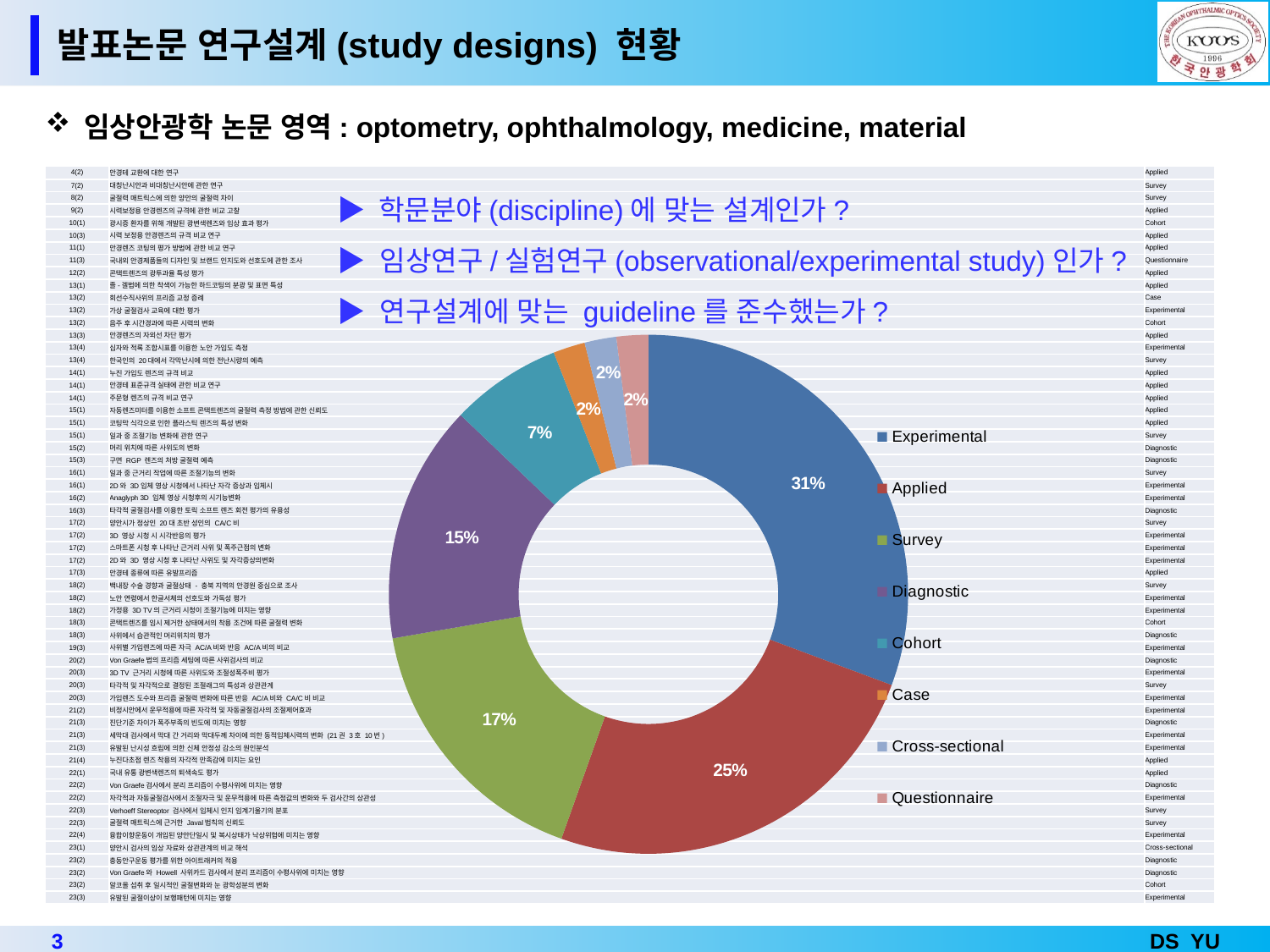

발표논문 연구설계(study designs) 현황
 임상안광학 논문 영역: optometry, ophthalmology, medicine, material
| 4(2) | 안경테 교환에 대한 연구 | Applied |
| --- | --- | --- |
| 7(2) | 대칭난시안과 비대칭난시안에 관한 연구 | Survey |
| 8(2) | 굴절력 매트릭스에 의한 양안의 굴절력 차이 | Survey |
| 9(2) | 시력보정용 안경렌즈의 규격에 관한 비교 고찰 | Applied |
| 10(1) | 광시증 환자를 위해 개발된 광변색렌즈와 임상 효과 평가 | Cohort |
| 10(3) | 시력 보정용 안경렌즈의 규격 비교 연구 | Applied |
| 11(1) | 안경렌즈 코팅의 평가 방법에 관한 비교 연구 | Applied |
| 11(3) | 국내외 안경제품들의 디자인 및 브랜드 인지도와 선호도에 관한 조사 | Questionnaire |
| 12(2) | 콘택트렌즈의 광투과율 특성 평가 | Applied |
| 13(1) | 졸-겔법에 의한 착색이 가능한 하드코팅의 분광 및 표면 특성 | Applied |
| 13(2) | 회선수직사위의 프리즘 교정 증례 | Case |
| 13(2) | 가상 굴절검사 교육에 대한 평가 | Experimental |
| 13(2) | 음주 후 시간경과에 따른 시력의 변화 | Cohort |
| 13(3) | 안경렌즈의 자외선 차단 평가 | Applied |
| 13(4) | 십자와 적록 조합시표를 이용한 노안 가입도 측정 | Experimental |
| 13(4) | 한국인의 20대에서 각막난시에 의한 전난시량의 예측 | Survey |
| 14(1) | 누진 가입도 렌즈의 규격 비교 | Applied |
| 14(1) | 안경테 표준규격 실태에 관한 비교 연구 | Applied |
| 14(1) | 주문형 렌즈의 규격 비교 연구 | Applied |
| 15(1) | 자동렌즈미터를 이용한 소프트 콘택트렌즈의 굴절력 측정 방법에 관한 신뢰도 | Applied |
| 15(1) | 코팅막 식각으로 인한 플라스틱 렌즈의 특성 변화 | Applied |
| 15(1) | 일과 중 조절기능 변화에 관한 연구 | Survey |
| 15(2) | 머리 위치에 따른 사위도의 변화 | Diagnostic |
| 15(3) | 구면 RGP 렌즈의 처방 굴절력 예측 | Diagnostic |
| 16(1) | 일과 중 근거리 작업에 따른 조절기능의 변화 | Survey |
| 16(1) | 2D와 3D입체 영상 시청에서 나타난 자각 증상과 입체시 | Experimental |
| 16(2) | Anaglyph 3D 입체 영상 시청후의 시기능변화 | Experimental |
| 16(3) | 타각적 굴절검사를 이용한 토릭 소프트 렌즈 회전 평가의 유용성 | Diagnostic |
| 17(2) | 양안시가 정상인 20대 초반 성인의 CA/C비 | Survey |
| 17(2) | 3D 영상 시청 시 시각반응의 평가 | Experimental |
| 17(2) | 스마트폰 시청 후 나타난 근거리 사위 및 폭주근점의 변화 | Experimental |
| 17(2) | 2D와 3D 영상 시청 후 나타난 사위도 및 자각증상의변화 | Experimental |
| 17(3) | 안경테 종류에 따른 유발프리즘 | Applied |
| 18(2) | 백내장 수술 경향과 굴절상태 - 충북 지역의 안경원 중심으로 조사 | Survey |
| 18(2) | 노안 연령에서 한글서체의 선호도와 가독성 평가 | Experimental |
| 18(2) | 가정용 3D TV의 근거리 시청이 조절기능에 미치는 영향 | Experimental |
| 18(3) | 콘택트렌즈를 임시 제거한 상태에서의 착용 조건에 따른 굴절력 변화 | Cohort |
| 18(3) | 사위에서 습관적인 머리위치의 평가 | Diagnostic |
| 19(3) | 사위별 가입렌즈에 따른 자극 AC/A비와 반응 AC/A비의 비교 | Experimental |
| 20(2) | Von Graefe법의 프리즘 세팅에 따른 사위검사의 비교 | Diagnostic |
| 20(3) | 3D TV 근거리 시청에 따른 사위도와 조절성폭주비 평가 | Experimental |
| 20(3) | 타각적 및 자각적으로 결정된 조절래그의 특성과 상관관계 | Survey |
| 20(3) | 가입렌즈 도수와 프리즘 굴절력 변화에 따른 반응 AC/A비와 CA/C비 비교 | Experimental |
| 21(2) | 비정시안에서 운무적용에 따른 자각적 및 자동굴절검사의 조절제어효과 | Experimental |
| 21(3) | 진단기준 차이가 폭주부족의 빈도에 미치는 영향 | Diagnostic |
| 21(3) | 세막대 검사에서 막대 간 거리와 막대두께 차이에 의한 동적입체시력의 변화 (21권 3호 10번) | Experimental |
| 21(3) | 유발된 난시성 흐림에 의한 신체 안정성 감소의 원인분석 | Experimental |
| 21(4) | 누진다초점 렌즈 착용의 자각적 만족감에 미치는 요인 | Applied |
| 22(1) | 국내 유통 광변색렌즈의 퇴색속도 평가 | Applied |
| 22(2) | Von Graefe검사에서 분리 프리즘이 수평사위에 미치는 영향 | Diagnostic |
| 22(2) | 자각적과 자동굴절검사에서 조절자극 및 운무적용에 따른 측정값의 변화와 두 검사간의 상관성 | Experimental |
| 22(3) | Verhoeff Stereoptor 검사에서 입체시 인지 임계기울기의 분포 | Survey |
| 22(3) | 굴절력 매트릭스에 근거한 Javal법칙의 신뢰도 | Survey |
| 22(4) | 융합이향운동이 개입된 양안단일시 및 복시상태가 낙상위험에 미치는 영향 | Experimental |
| 23(1) | 양안시 검사의 임상 자료와 상관관계의 비교 해석 | Cross-sectional |
| 23(2) | 충동안구운동 평가를 위한 아이트래커의 적용 | Diagnostic |
| 23(2) | Von Graefe와 Howell 사위카드 검사에서 분리 프리즘이 수평사위에 미치는 영향 | Diagnostic |
| 23(2) | 알코올 섭취 후 일시적인 굴절변화와 눈 광학성분의 변화 | Cohort |
| 23(3) | 유발된 굴절이상이 보행패턴에 미치는 영향 | Experimental |
▶ 학문분야(discipline)에 맞는 설계인가?
▶ 임상연구/실험연구(observational/experimental study)인가?
▶ 연구설계에 맞는 guideline를 준수했는가?

### Chart

| Category |  |
|---|---|
| Experimental | 0.31 |
| Applied | 0.25 |
| Survey | 0.17 |
| Diagnostic  | 0.15 |
| Cohort | 0.07 |
| Case | 0.02 |
| Cross-sectional | 0.02 |
| Questionnaire | 0.02 |
3